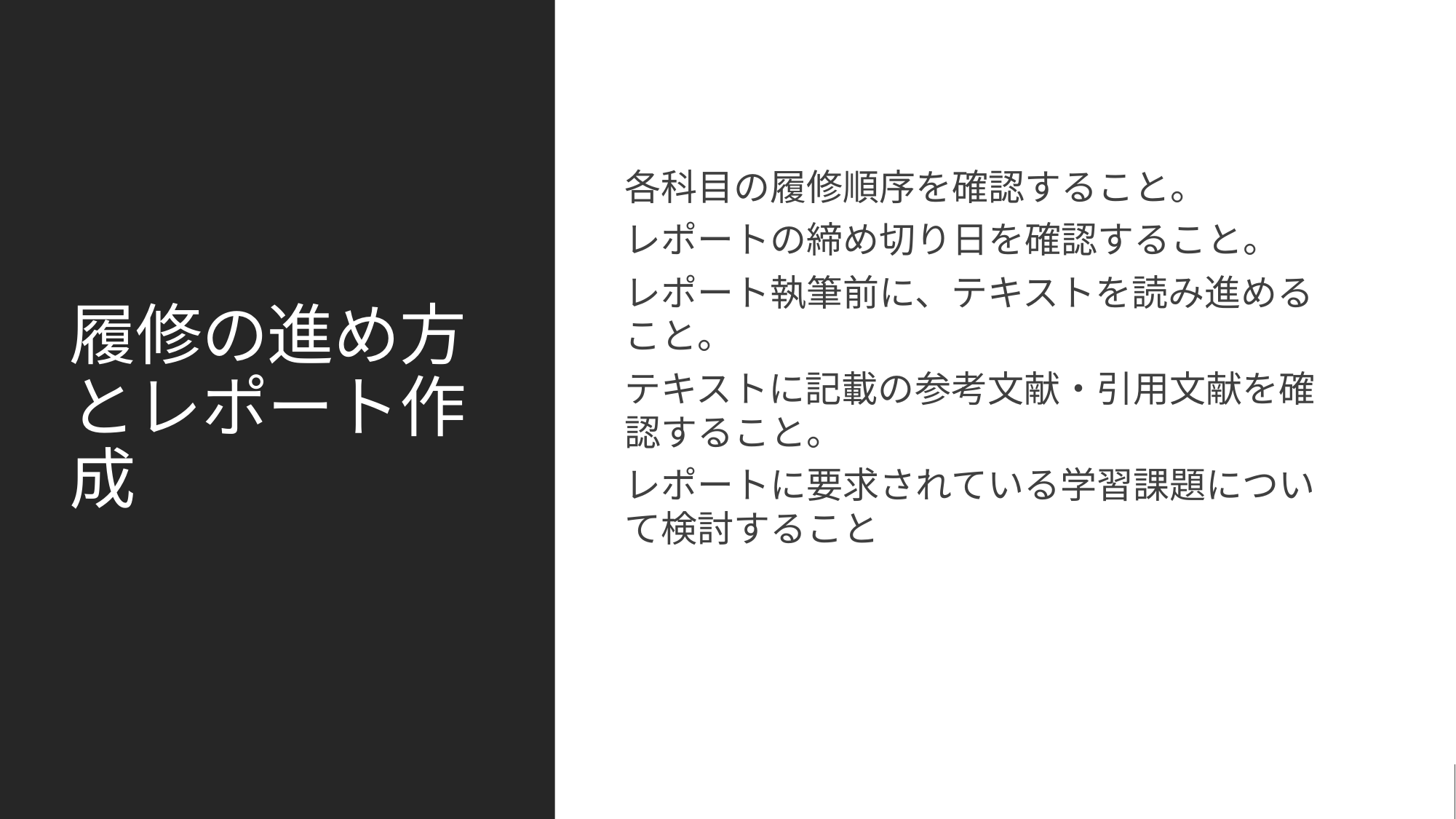

# 履修の進め方とレポート作成
各科目の履修順序を確認すること。
レポートの締め切り日を確認すること。
レポート執筆前に、テキストを読み進めること。
テキストに記載の参考文献・引用文献を確認すること。
レポートに要求されている学習課題について検討すること